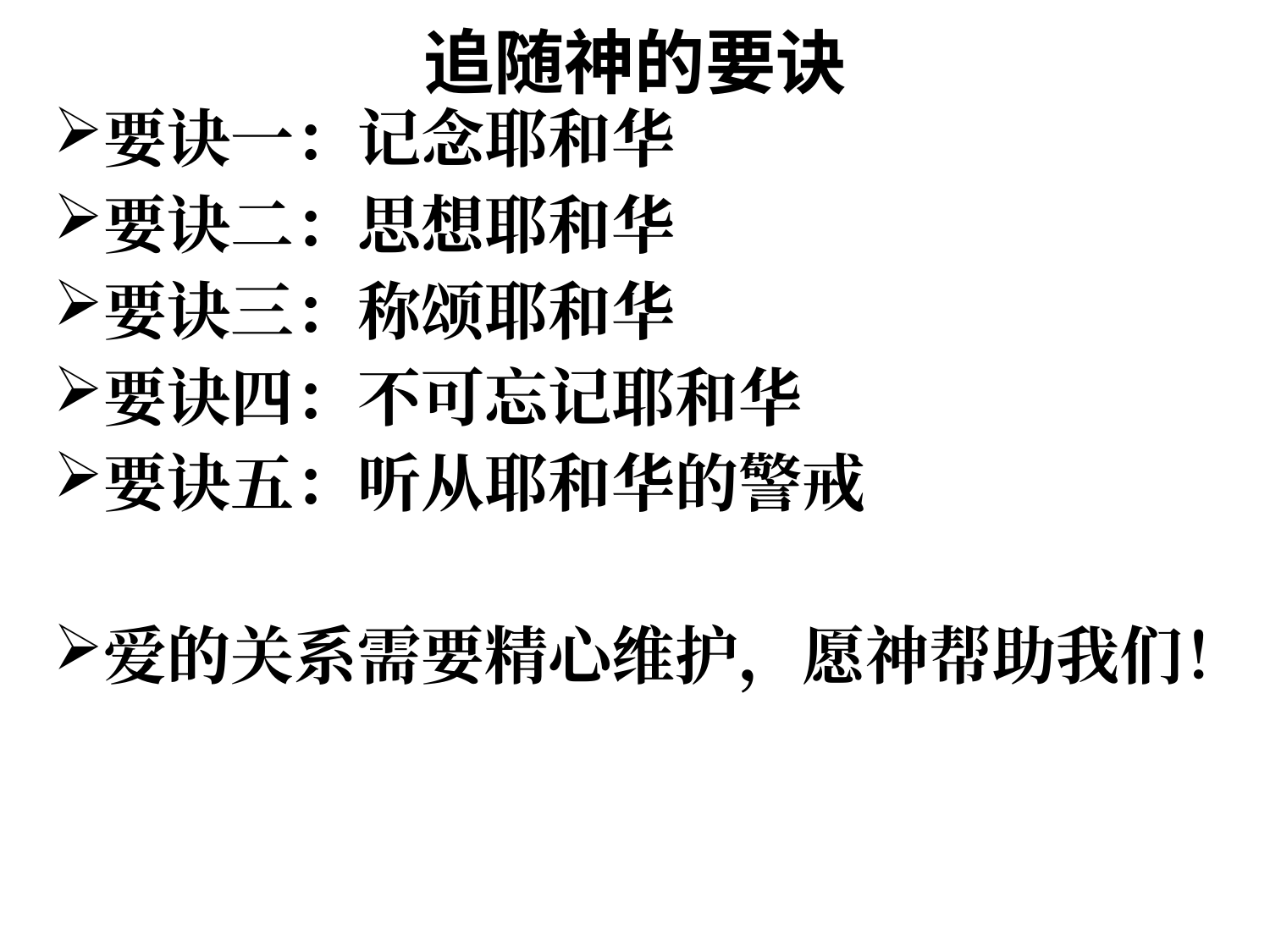

# 追随神的要诀
要诀一：记念耶和华
要诀二：思想耶和华
要诀三：称颂耶和华
要诀四：不可忘记耶和华
要诀五：听从耶和华的警戒

爱的关系需要精心维护，愿神帮助我们！